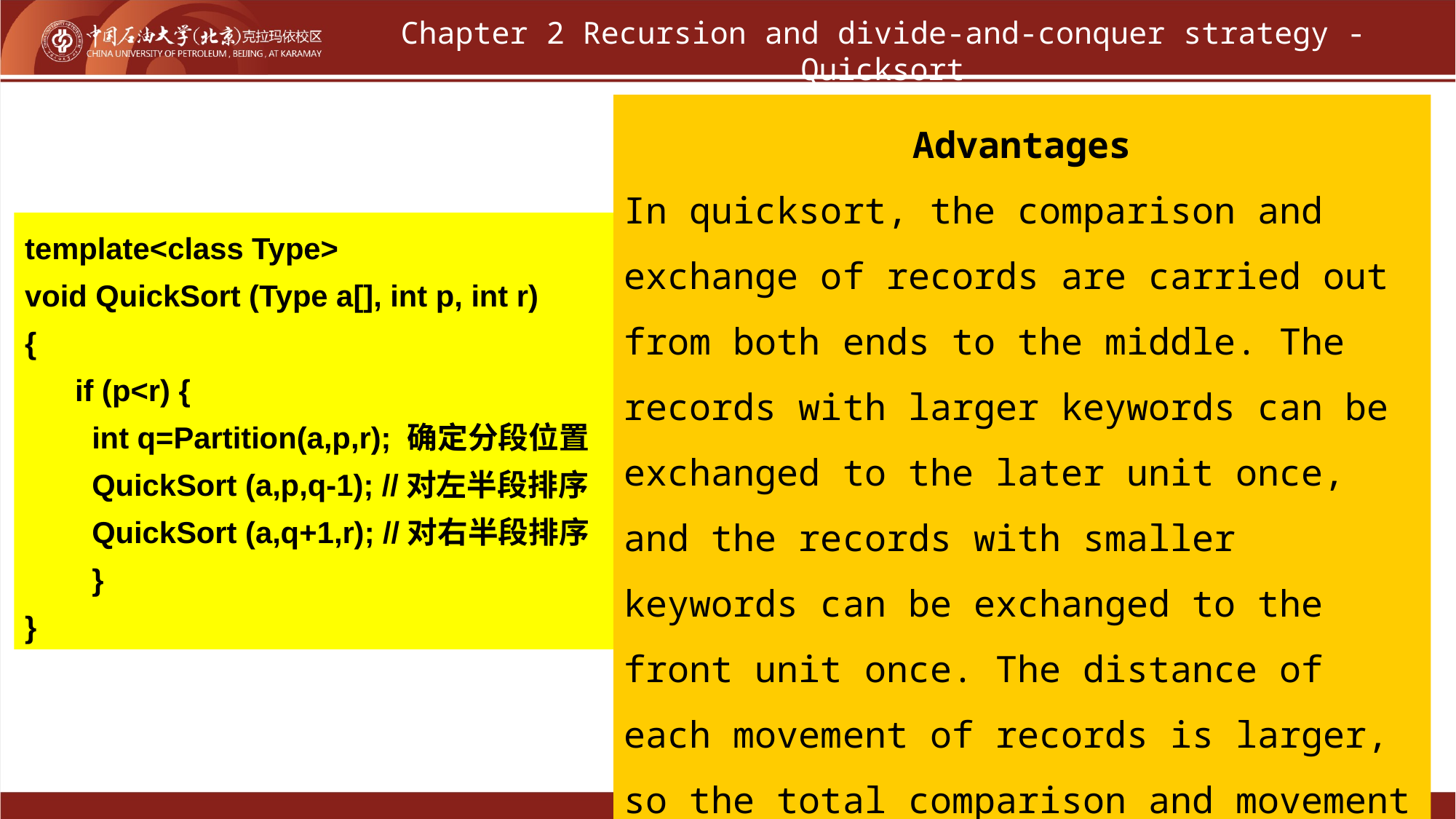

# Chapter 2 Recursion and divide-and-conquer strategy - Quicksort
Advantages
In quicksort, the comparison and exchange of records are carried out from both ends to the middle. The records with larger keywords can be exchanged to the later unit once, and the records with smaller keywords can be exchanged to the front unit once. The distance of each movement of records is larger, so the total comparison and movement times are less.
template<class Type>
void QuickSort (Type a[], int p, int r)
{
      if (p<r) {
        int q=Partition(a,p,r); 确定分段位置
        QuickSort (a,p,q-1); //对左半段排序
        QuickSort (a,q+1,r); //对右半段排序
        }
}